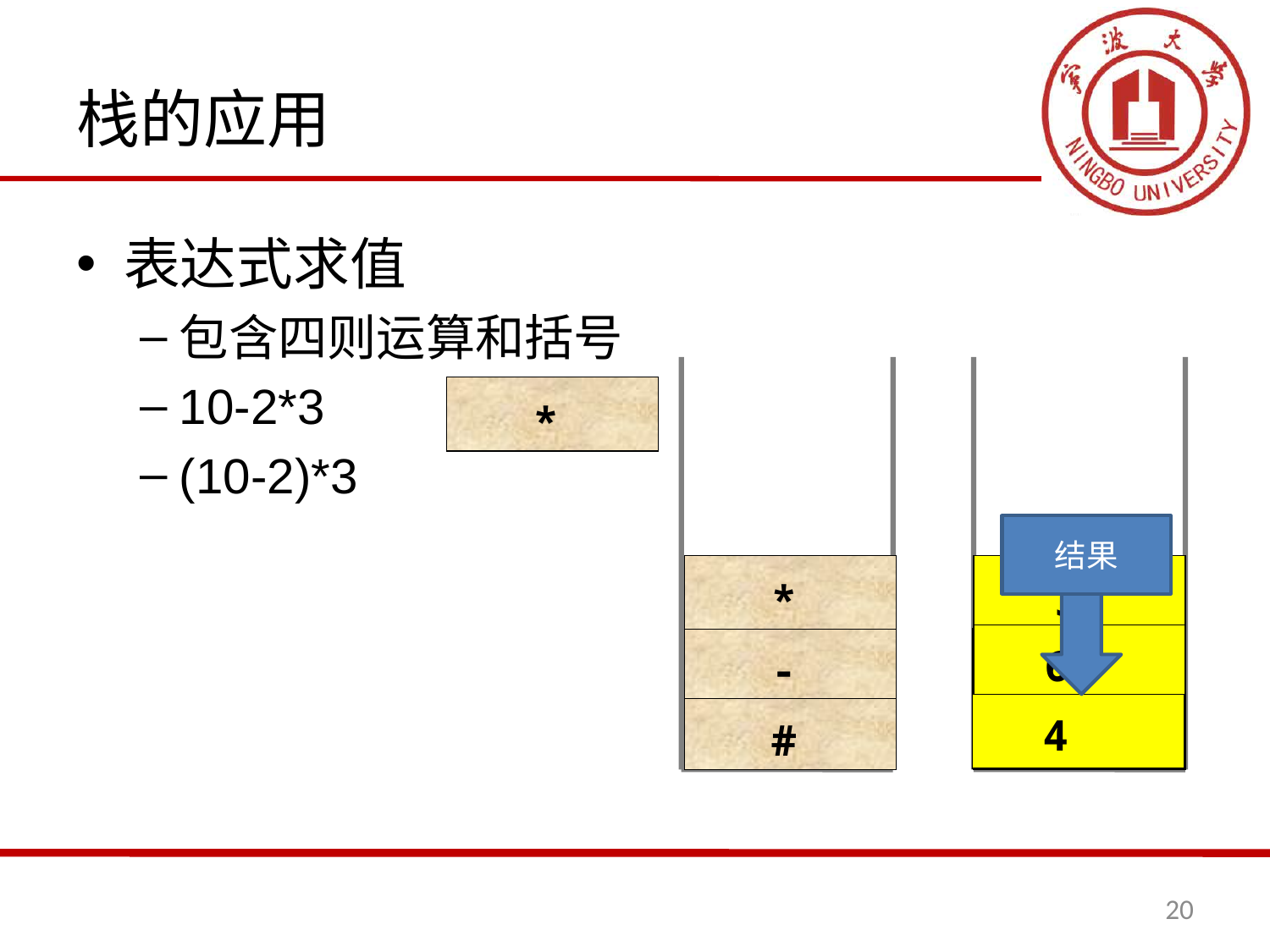

# 栈的应用
表达式求值
包含四则运算和括号
10-2*3
(10-2)*3

#

-

*
结果

*

3

-

6

2

4

#

10
20